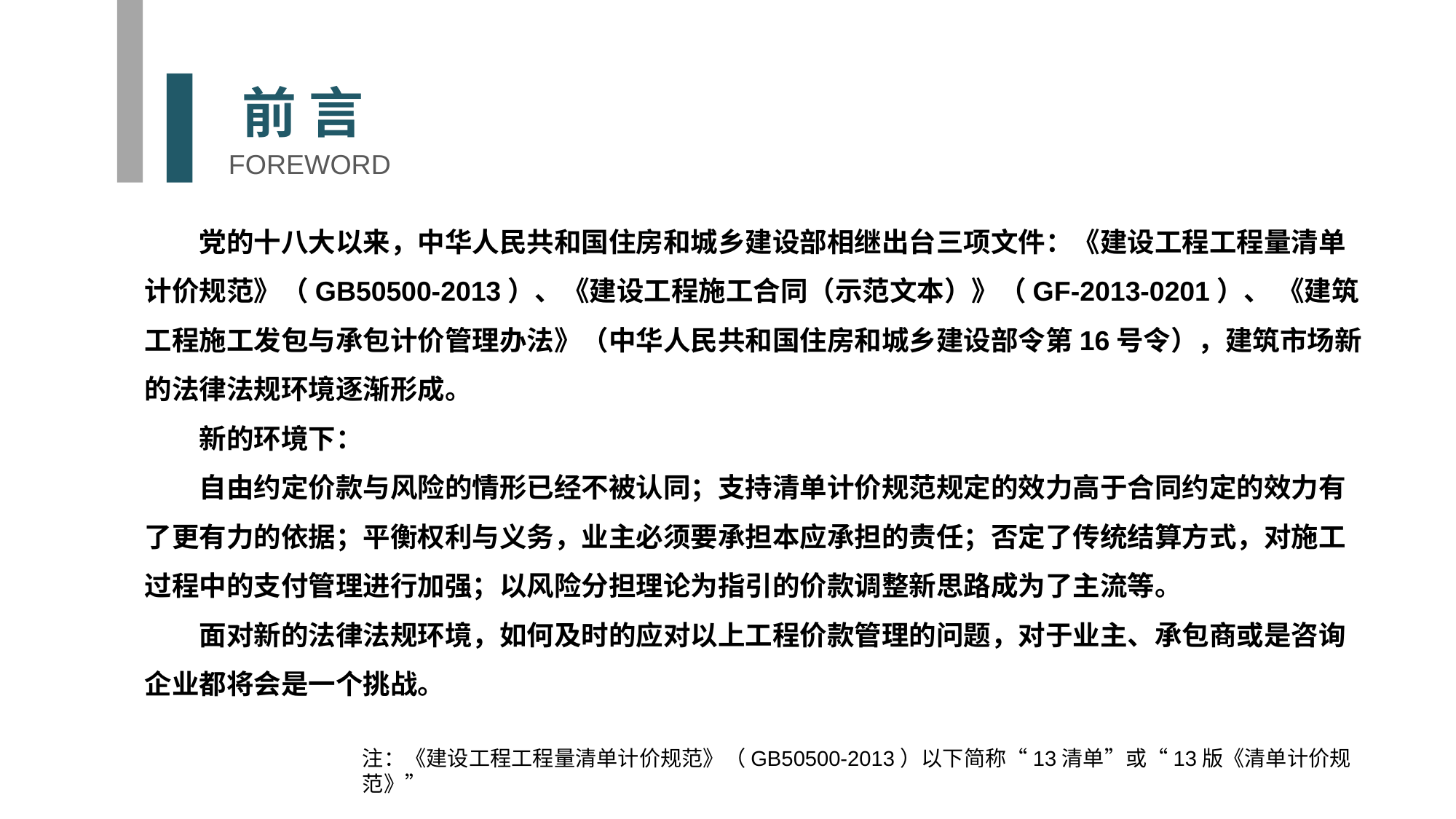

前 言

FOREWORD
党的十八大以来，中华人民共和国住房和城乡建设部相继出台三项文件：《建设工程工程量清单计价规范》（GB50500-2013）、《建设工程施工合同（示范文本）》（GF-2013-0201）、 《建筑工程施工发包与承包计价管理办法》（中华人民共和国住房和城乡建设部令第16号令），建筑市场新的法律法规环境逐渐形成。
新的环境下：
自由约定价款与风险的情形已经不被认同；支持清单计价规范规定的效力高于合同约定的效力有了更有力的依据；平衡权利与义务，业主必须要承担本应承担的责任；否定了传统结算方式，对施工过程中的支付管理进行加强；以风险分担理论为指引的价款调整新思路成为了主流等。
面对新的法律法规环境，如何及时的应对以上工程价款管理的问题，对于业主、承包商或是咨询企业都将会是一个挑战。
注：《建设工程工程量清单计价规范》（GB50500-2013）以下简称“13清单”或“13版《清单计价规范》”